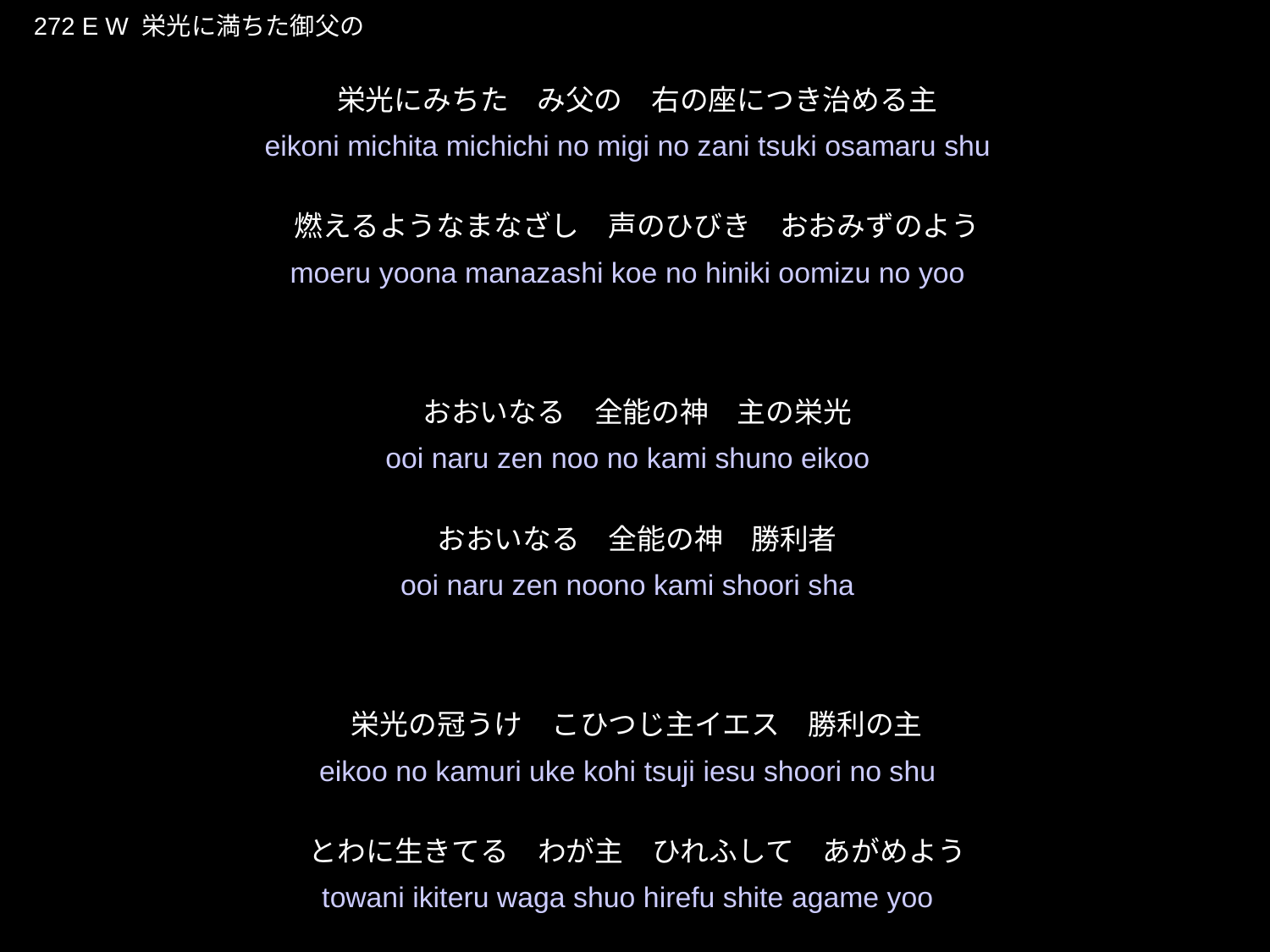

えいこうにみちたみちちの
★W
272 E W 栄光に満ちた御父の
栄光にみちた　み父の　右の座につき治める主
燃えるようなまなざし　声のひびき　おおみずのよう
おおいなる　全能の神　主の栄光
おおいなる　全能の神　勝利者
栄光の冠うけ　こひつじ主イエス　勝利の主
とわに生きてる　わが主　ひれふして　あがめよう
★３
eikoni michita michichi no migi no zani tsuki osamaru shu
moeru yoona manazashi koe no hiniki oomizu no yoo
ooi naru zen noo no kami shuno eikoo
ooi naru zen noono kami shoori sha
eikoo no kamuri uke kohi tsuji iesu shoori no shu
towani ikiteru waga shuo hirefu shite agame yoo